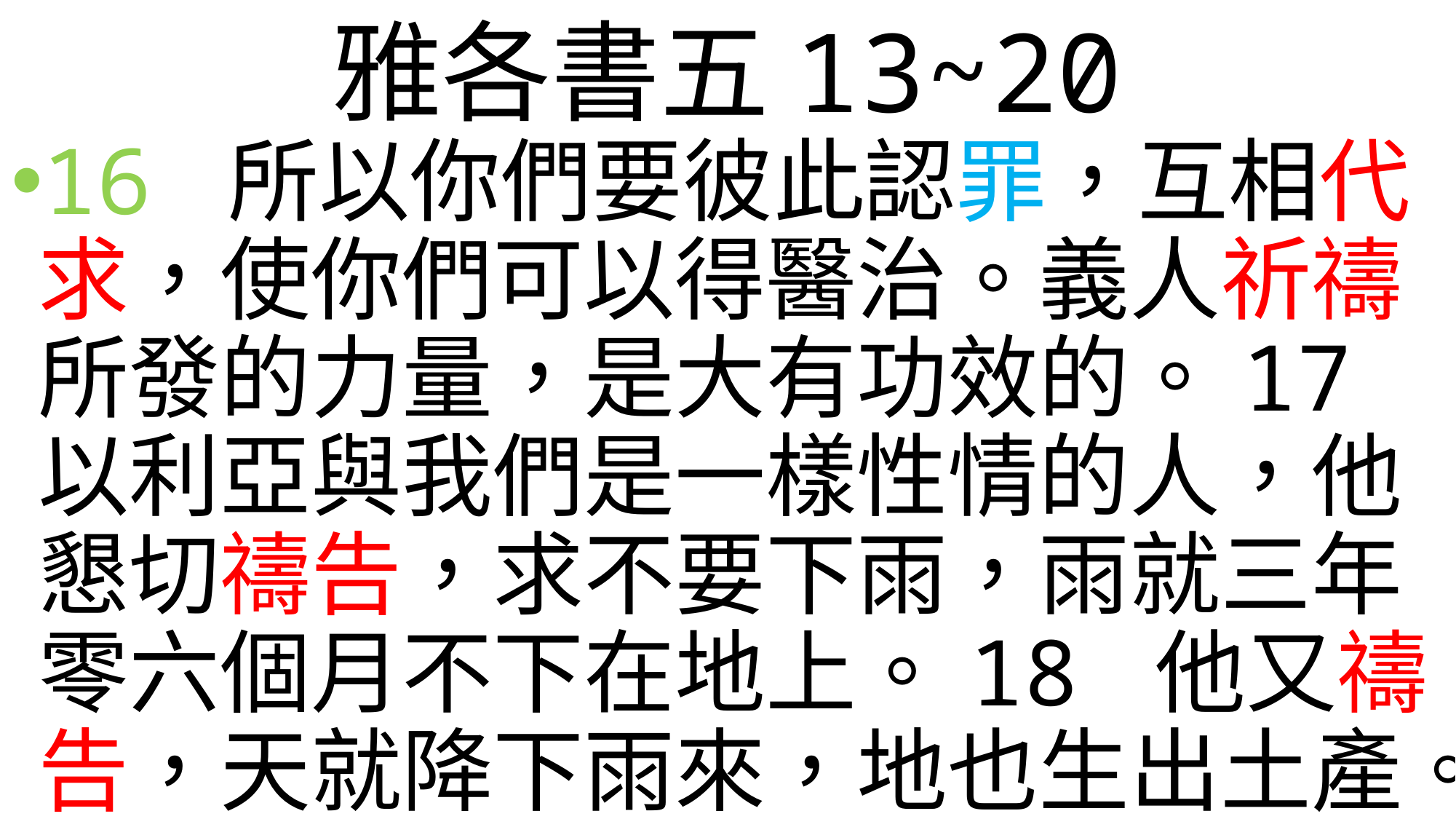

# 雅各書五13~20
16 所以你們要彼此認罪，互相代求，使你們可以得醫治。義人祈禱所發的力量，是大有功效的。17 以利亞與我們是一樣性情的人，他懇切禱告，求不要下雨，雨就三年零六個月不下在地上。18 他又禱告，天就降下雨來，地也生出土產。